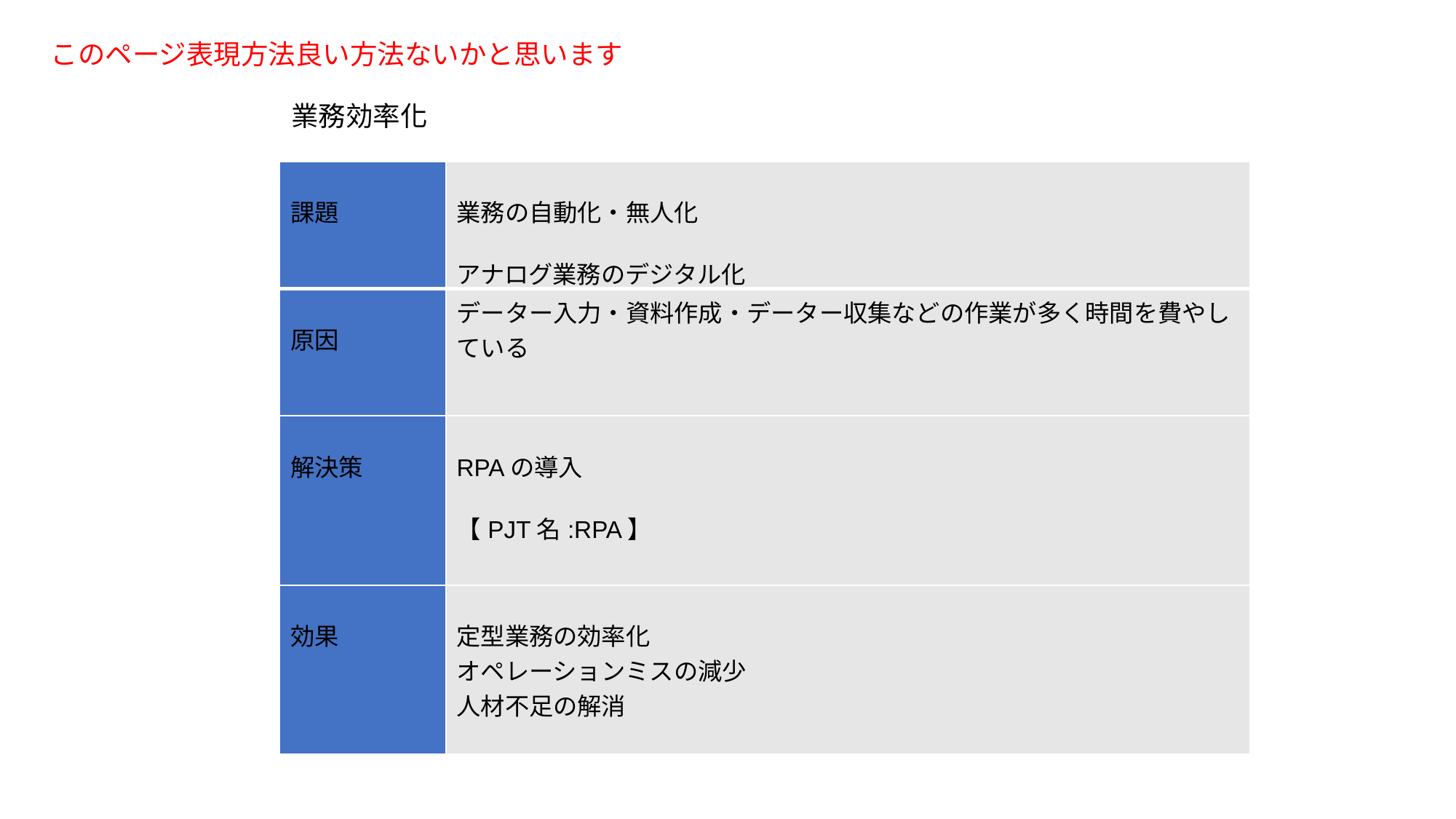

このページ表現方法良い方法ないかと思います

業務効率化
| 課題 | 業務の自動化・無人化 アナログ業務のデジタル化 |
| --- | --- |
| 原因 | データー入力・資料作成・データー収集などの作業が多く時間を費やしている |
| 解決策 | RPAの導入 【PJT名:RPA】 |
| 効果 | 定型業務の効率化 オペレーションミスの減少 人材不足の解消 |